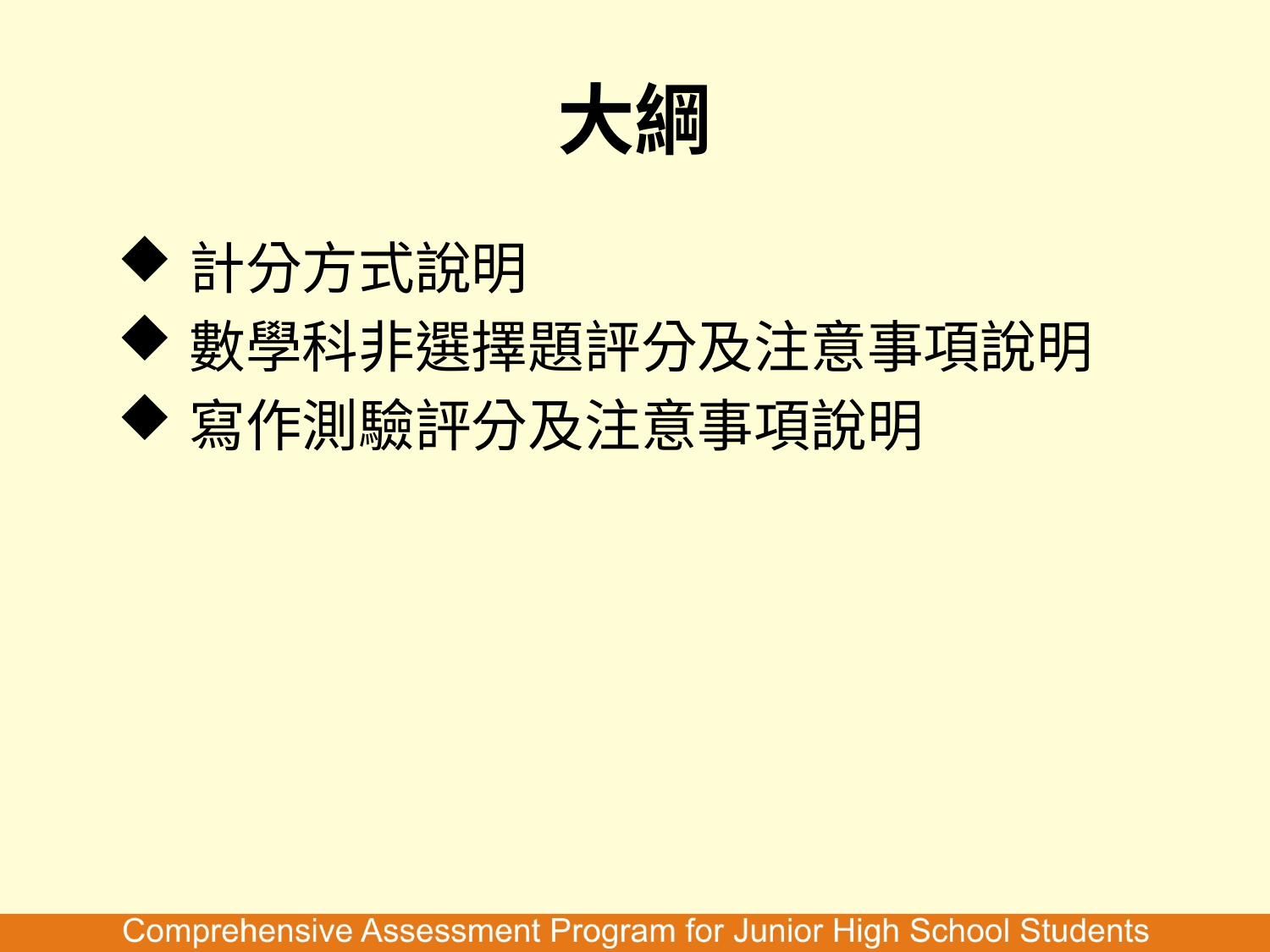

# 大綱
計分方式說明
數學科非選擇題評分及注意事項說明
寫作測驗評分及注意事項說明